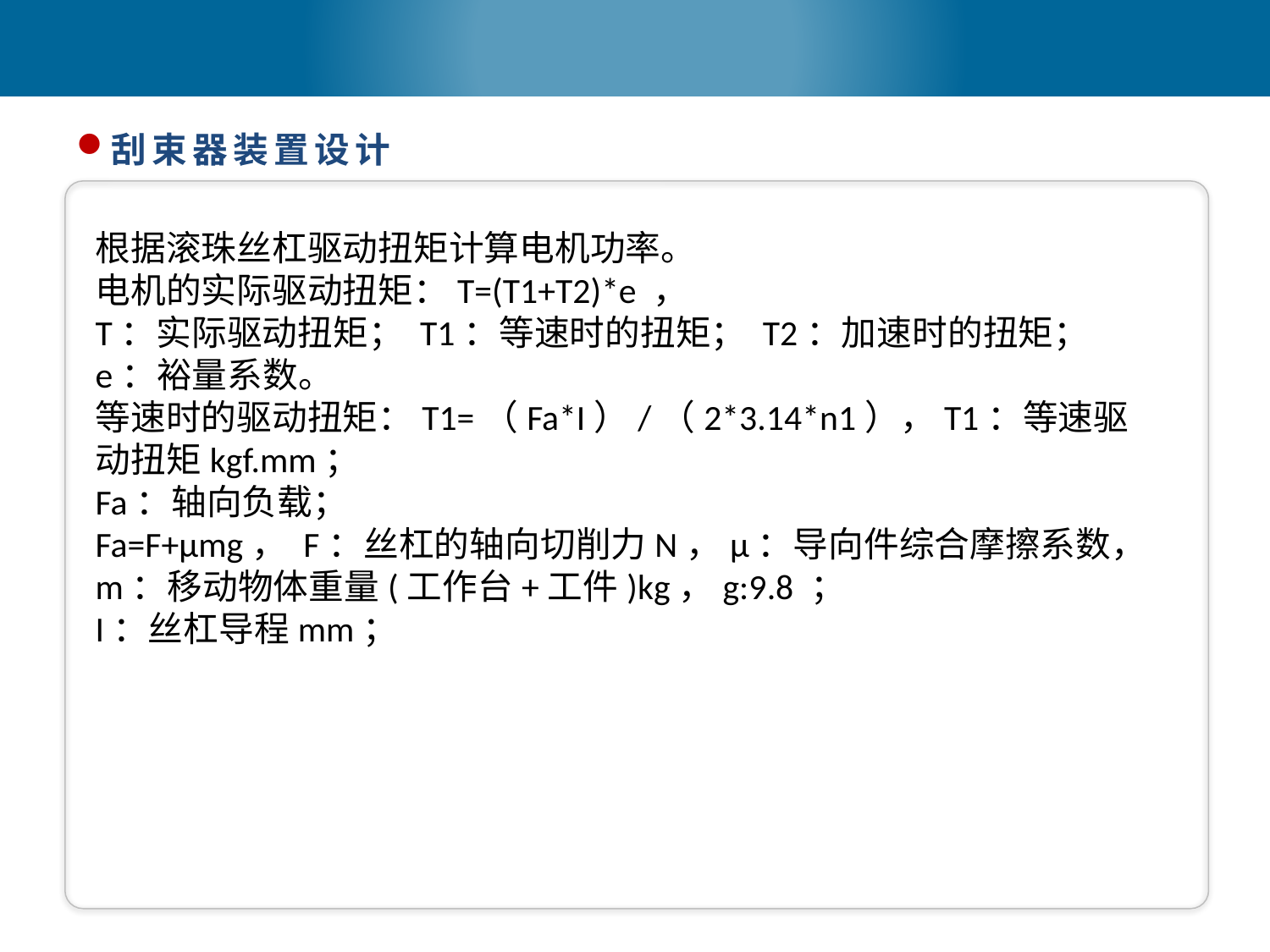

刮束器装置设计

根据滚珠丝杠驱动扭矩计算电机功率。
电机的实际驱动扭矩：T=(T1+T2)*e ，
T：实际驱动扭矩； T1：等速时的扭矩； T2：加速时的扭矩； e：裕量系数。
等速时的驱动扭矩：T1=（Fa*I）/（2*3.14*n1），T1：等速驱动扭矩kgf.mm；
Fa：轴向负载；
Fa=F+μmg， F：丝杠的轴向切削力N，μ：导向件综合摩擦系数，m：移动物体重量(工作台+工件)kg，g:9.8 ；
I：丝杠导程mm；